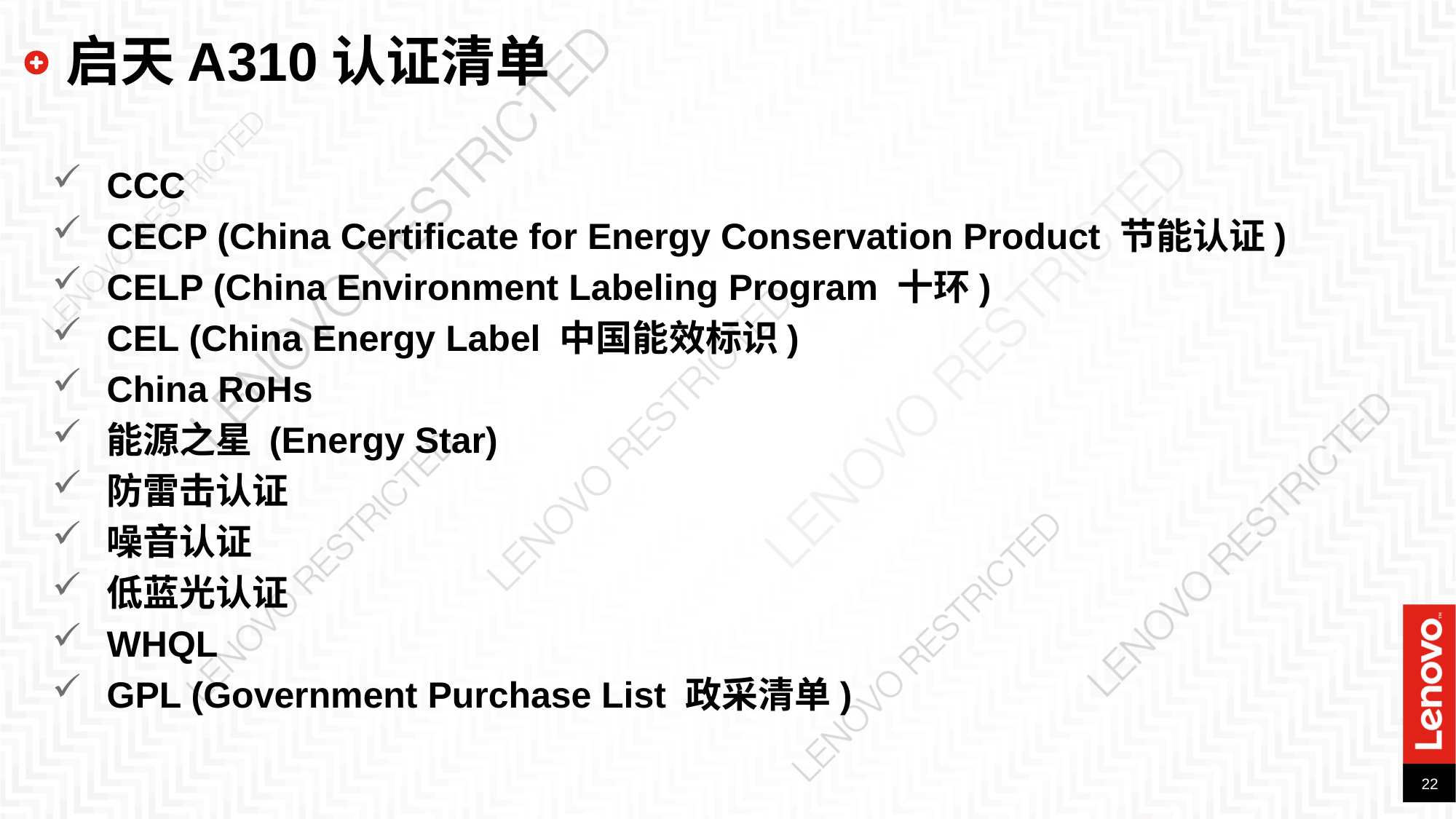

# 启天A310认证清单
CCC
CECP (China Certificate for Energy Conservation Product 节能认证)
CELP (China Environment Labeling Program 十环)
CEL (China Energy Label 中国能效标识)
China RoHs
能源之星 (Energy Star)
防雷击认证
噪音认证
低蓝光认证
WHQL
GPL (Government Purchase List 政采清单)